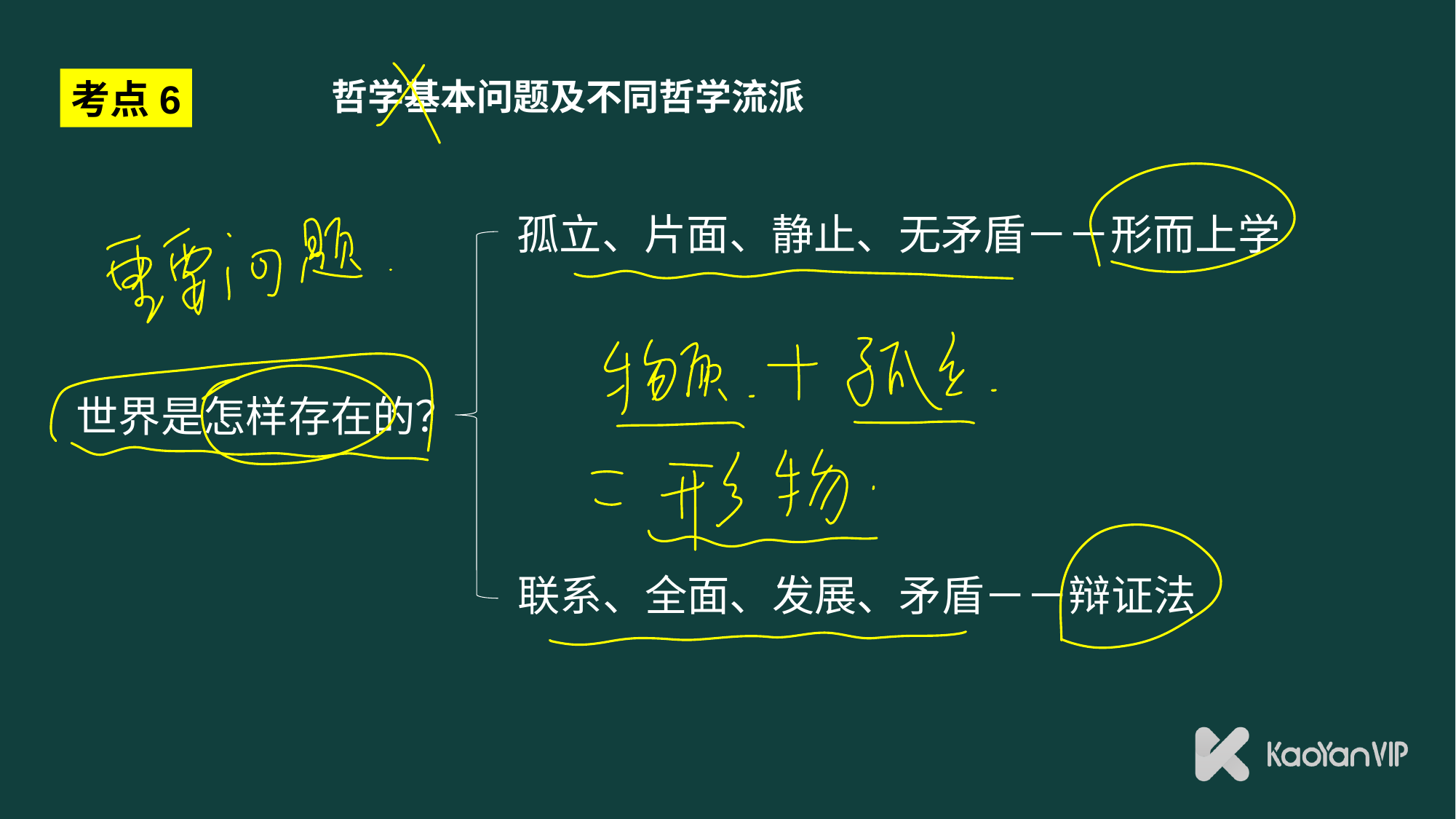

# 哲学基本问题及不同哲学流派
考点6
孤立、片面、静止、无矛盾－－形而上学

世界是怎样存在的？
联系、全面、发展、矛盾－－辩证法